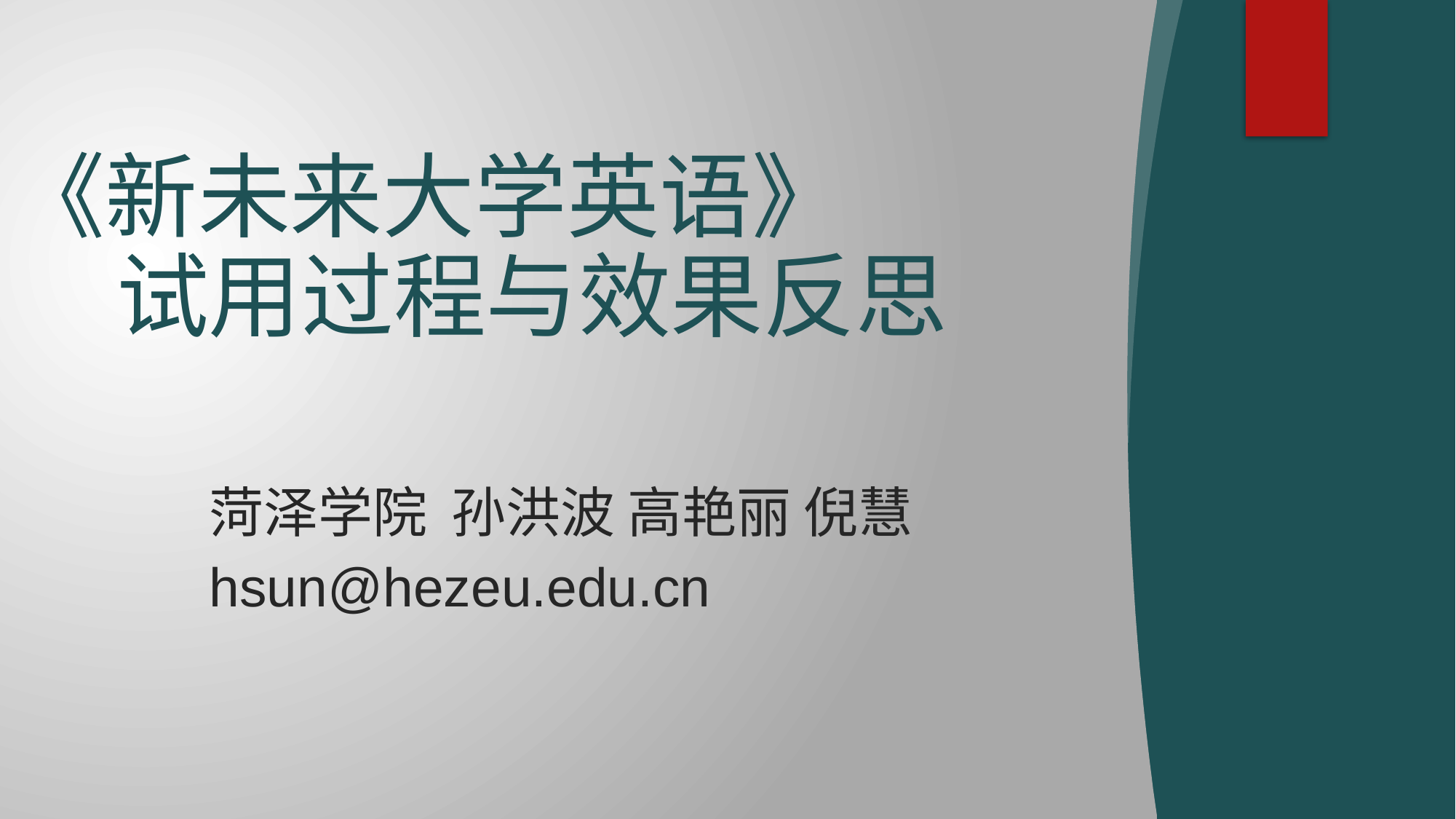

# 《新未来大学英语》 试用过程与效果反思

菏泽学院  孙洪波 高艳丽 倪慧
hsun@hezeu.edu.cn